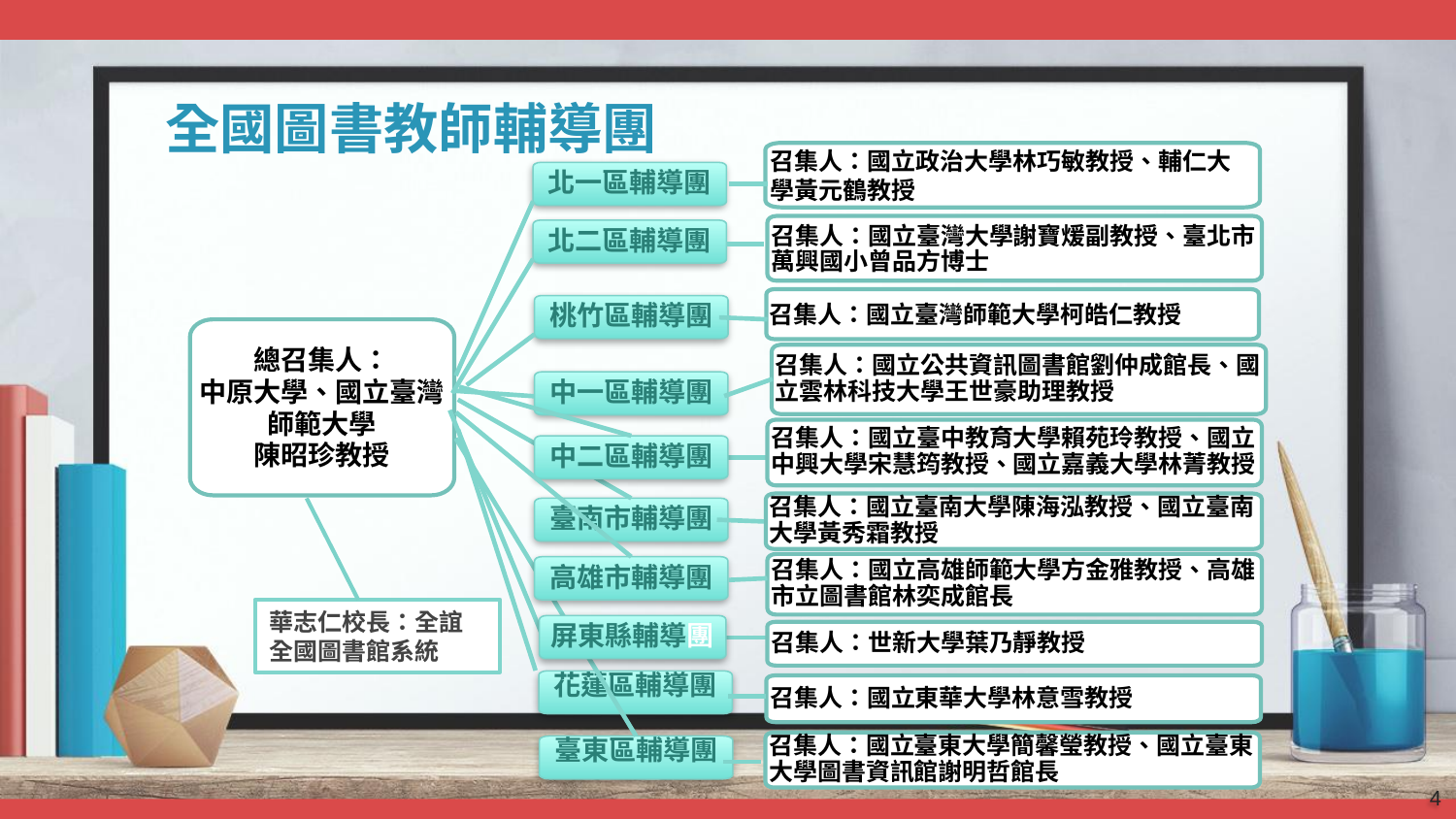

# 全國圖書教師輔導團
召集人：國立政治大學林巧敏教授、輔仁大學黃元鶴教授
北一區輔導團

召集人：國立臺灣大學謝寶煖副教授、臺北市萬興國小曾品方博士

北二區輔導團
召集人：國立臺灣師範大學柯皓仁教授
桃竹區輔導團
總召集人：
中原大學、國立臺灣師範大學
陳昭珍教授
召集人：國立公共資訊圖書館劉仲成館長、國立雲林科技大學王世豪助理教授
中一區輔導團
召集人：國立臺中教育大學賴苑玲教授、國立中興大學宋慧筠教授、國立嘉義大學林菁教授
中二區輔導團
召集人：國立臺南大學陳海泓教授、國立臺南大學黃秀霜教授
臺南市輔導團
召集人：國立高雄師範大學方金雅教授、高雄市立圖書館林奕成館長
高雄市輔導團
華志仁校長：全誼全國圖書館系統
屏東縣輔導團
召集人：世新大學葉乃靜教授
花蓮區輔導團
召集人：國立東華大學林意雪教授
召集人：國立臺東大學簡馨瑩教授、國立臺東大學圖書資訊館謝明哲館長
臺東區輔導團
4